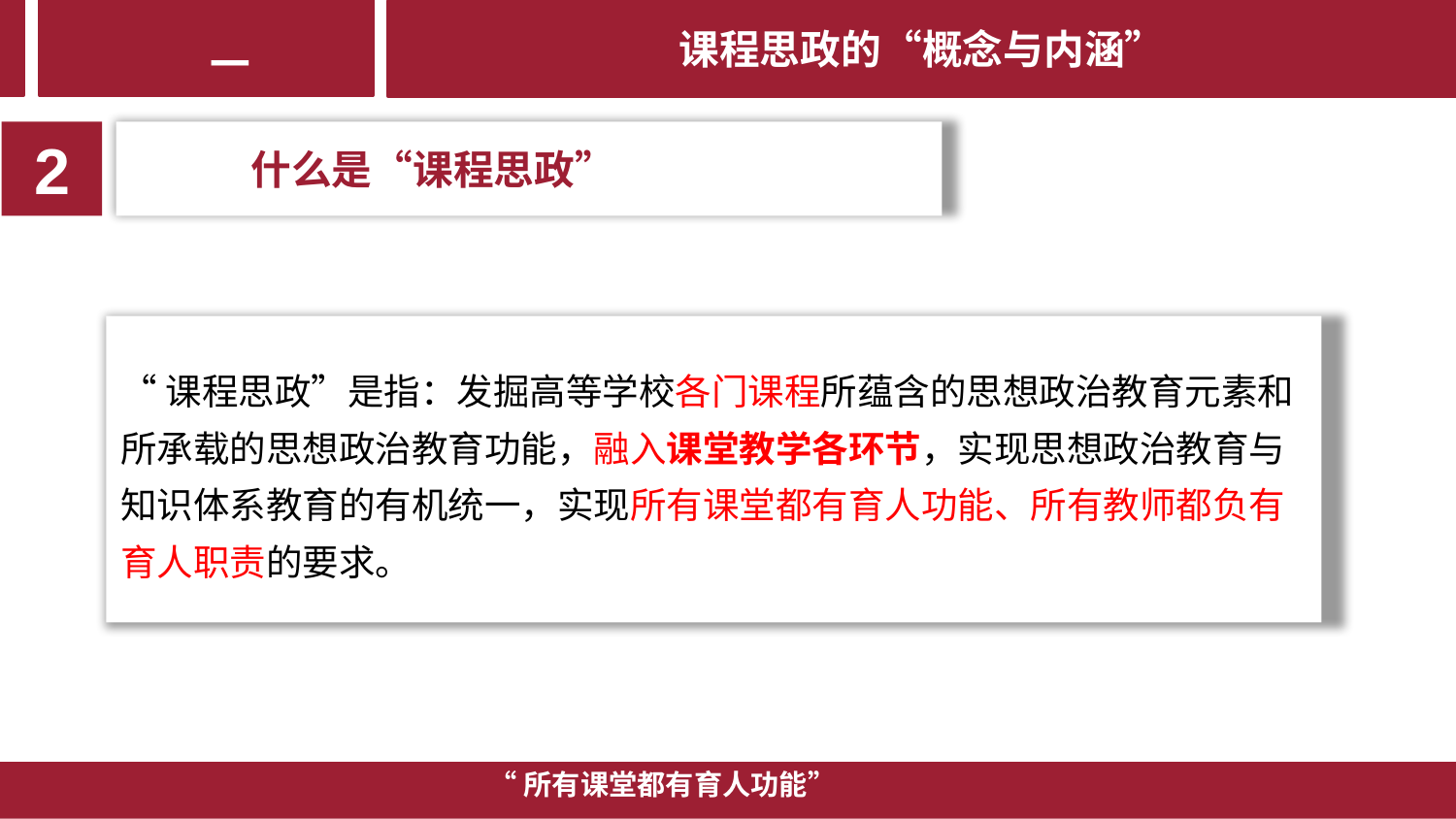

课程思政的“概念与内涵”
一
一
一
2
            什么是“课程思政”
“课程思政”是指：发掘高等学校各门课程所蕴含的思想政治教育元素和所承载的思想政治教育功能，融入课堂教学各环节，实现思想政治教育与知识体系教育的有机统一，实现所有课堂都有育人功能、所有教师都负有育人职责的要求。
“所有课堂都有育人功能”